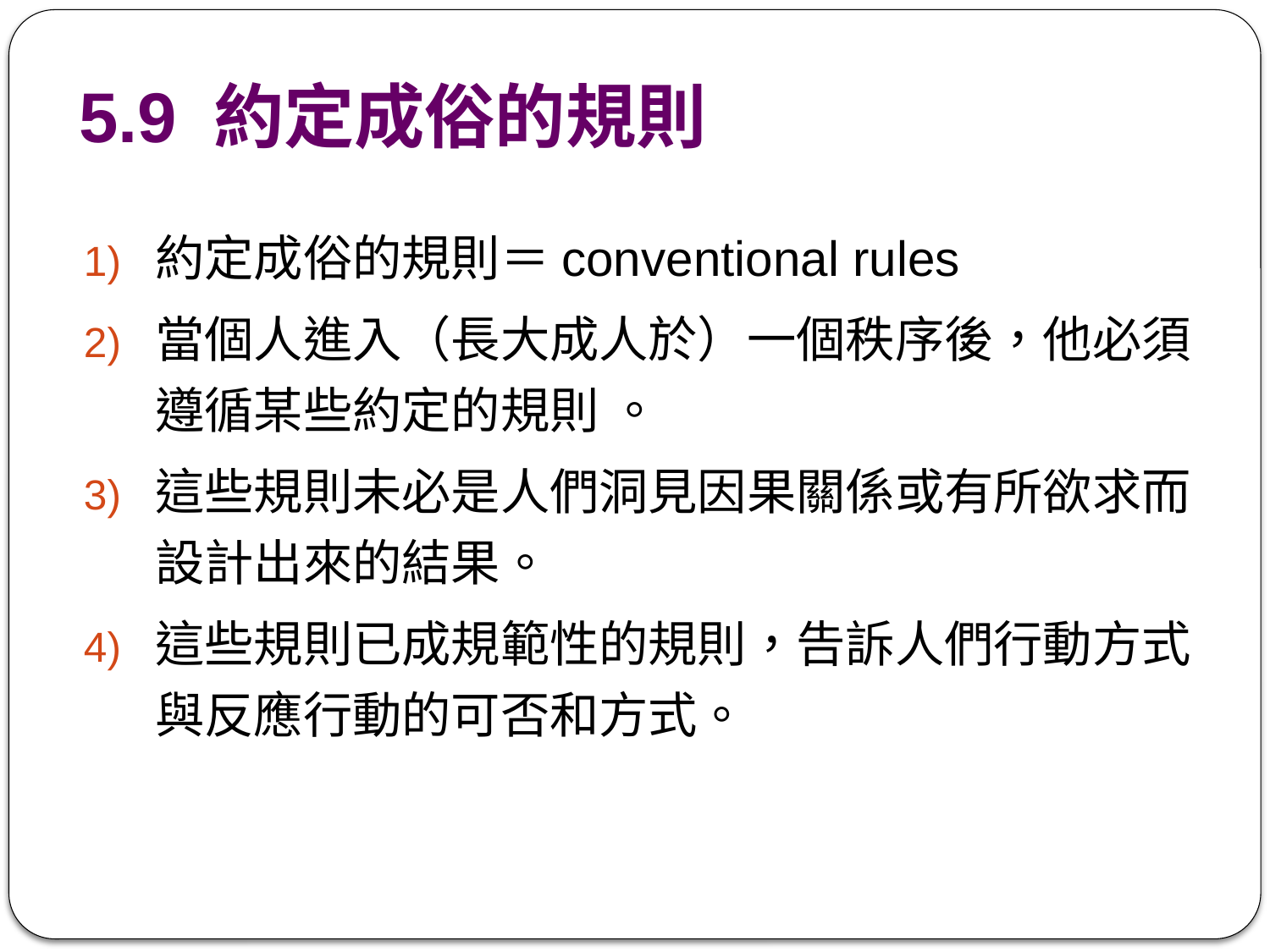

# 5.9 約定成俗的規則
約定成俗的規則＝conventional rules
當個人進入（長大成人於）一個秩序後，他必須遵循某些約定的規則 。
這些規則未必是人們洞見因果關係或有所欲求而設計出來的結果。
這些規則已成規範性的規則，告訴人們行動方式與反應行動的可否和方式。
54